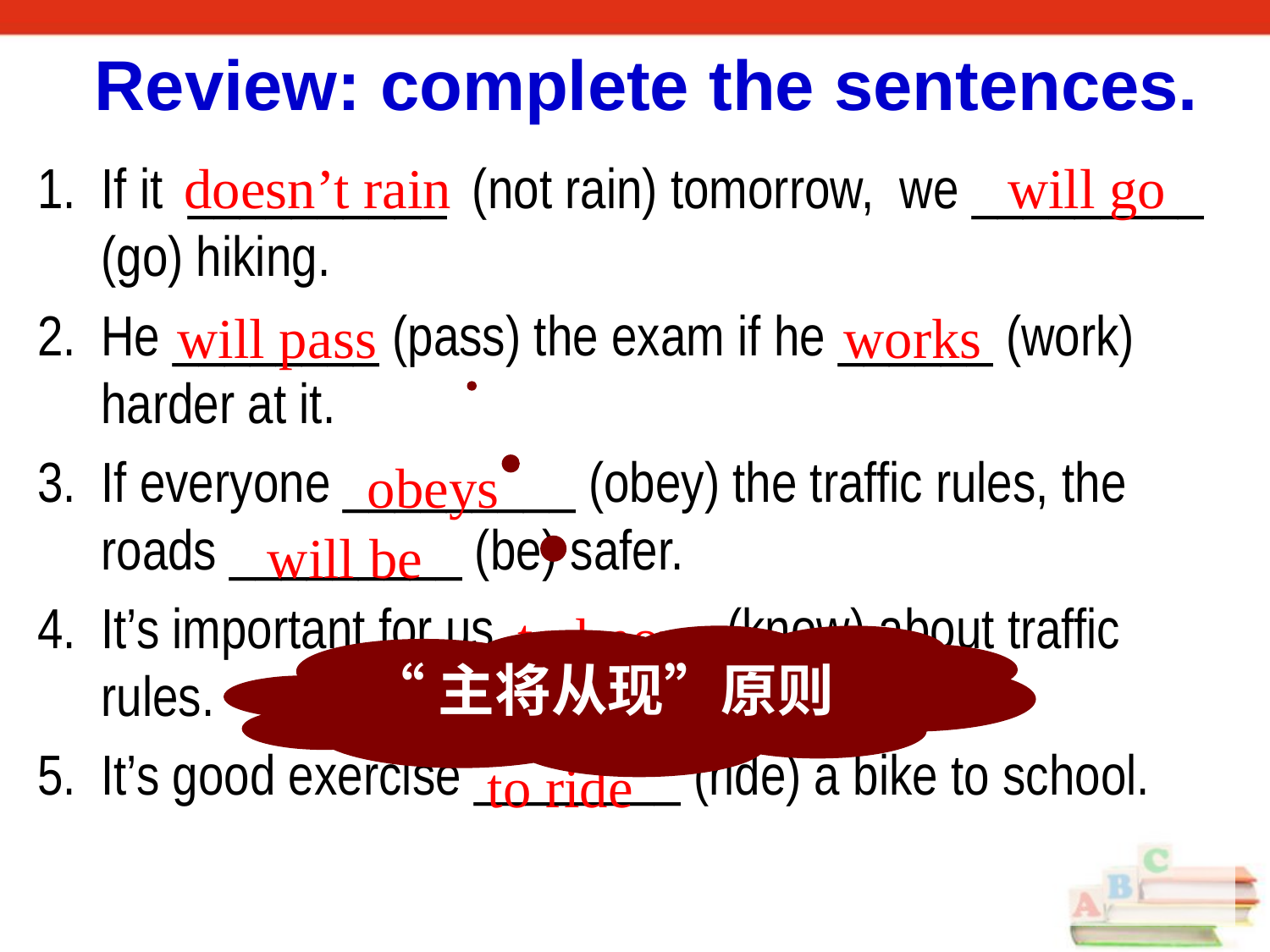

# Review: complete the sentences.
doesn’t rain
will go
If it  __________  (not rain) tomorrow,  we _________ (go) hiking.
He ________ (pass) the exam if he ______ (work) harder at it.
If everyone _________ (obey) the traffic rules, the roads _________ (be) safer.
It’s important for us ________ (know) about traffic rules.
It’s good exercise ________ (ride) a bike to school.
will pass
works
obeys
will be
to know
“主将从现”原则
to ride